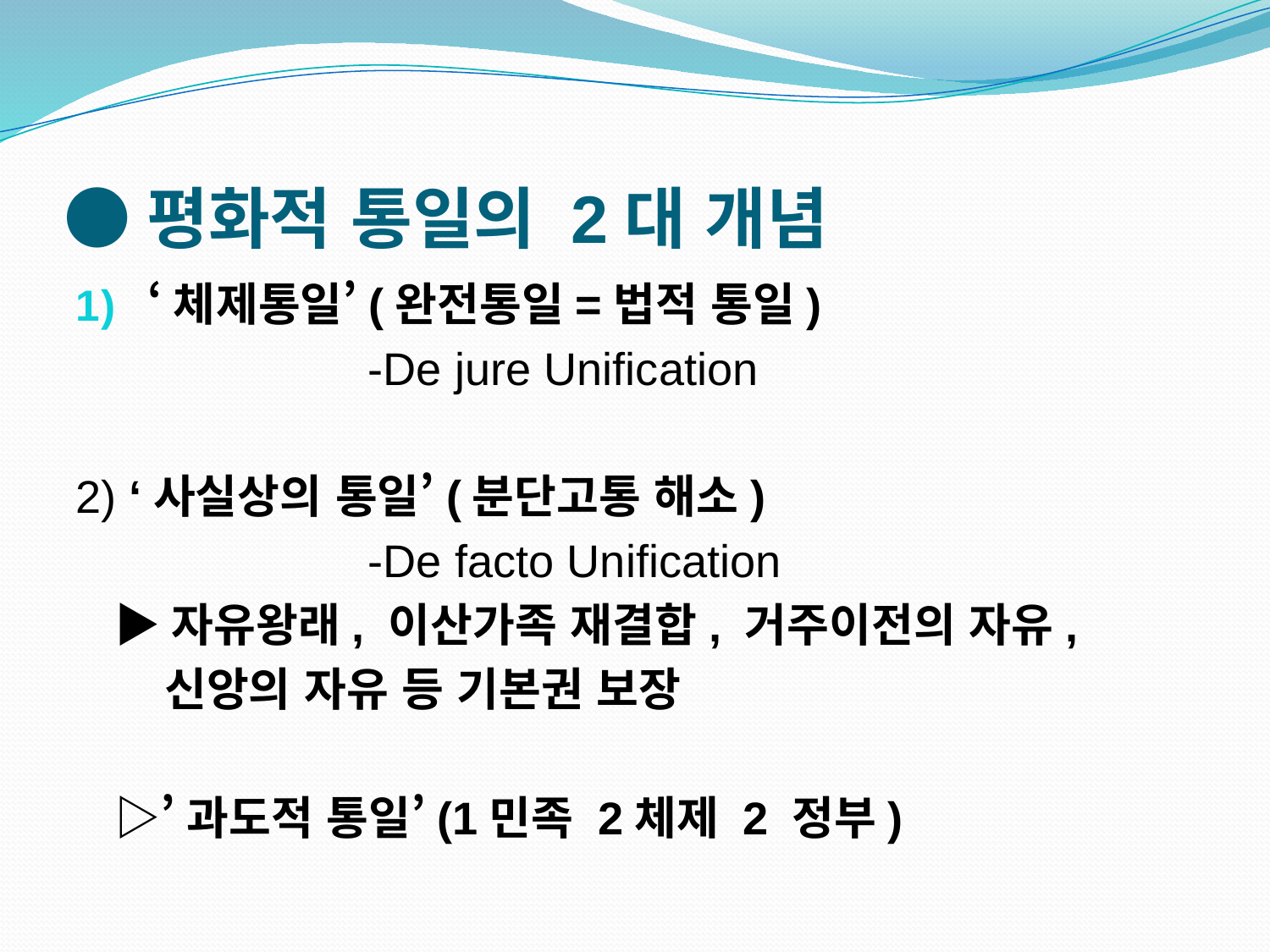

# ●평화적 통일의 2대 개념
‘체제통일’(완전통일=법적 통일)
                       -De jure Unification

2) ‘사실상의 통일’(분단고통 해소)
                       -De facto Unification
   ▶자유왕래, 이산가족 재결합, 거주이전의 자유,
      신앙의 자유 등 기본권 보장

   ▷’과도적 통일’(1민족 2체제 2 정부)